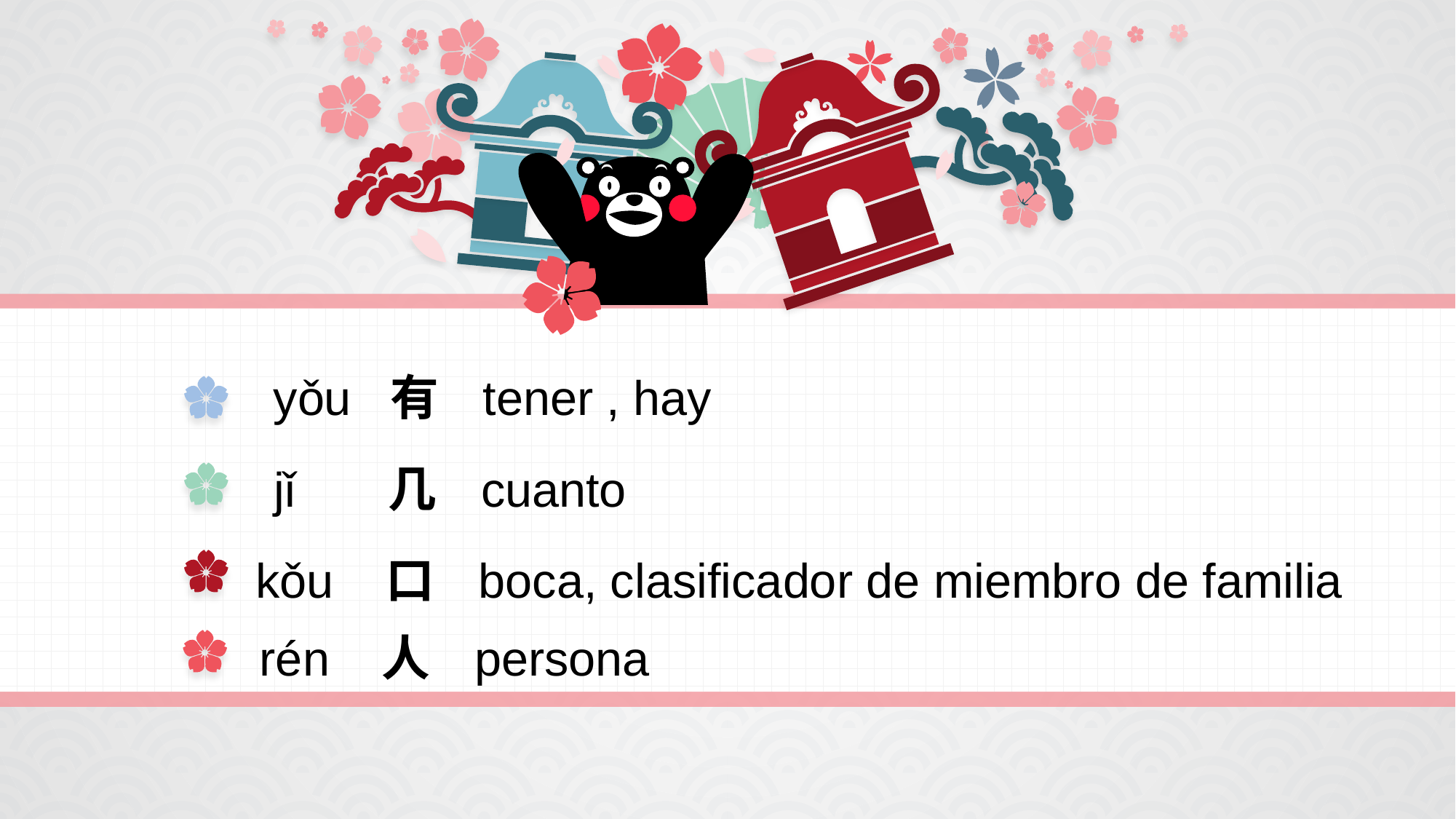

yǒu  有   tener , hay

jǐ      几   cuanto

kǒu   口   boca, clasificador de miembro de familia

 rén   人   persona